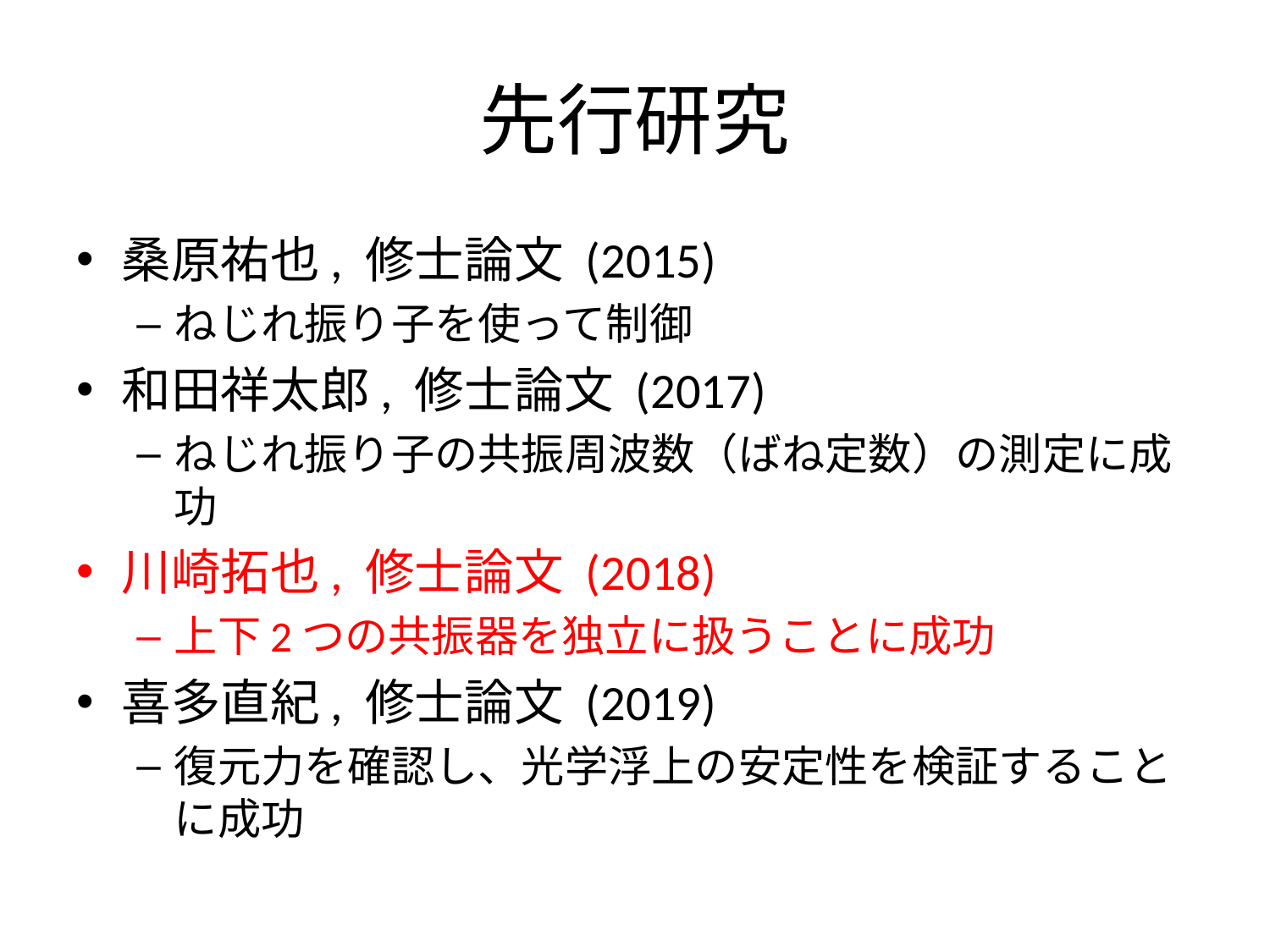

# 先行研究
桑原祐也, 修士論文 (2015)
ねじれ振り子を使って制御
和田祥太郎, 修士論文 (2017)
ねじれ振り子の共振周波数（ばね定数）の測定に成功
川崎拓也, 修士論文 (2018)
上下2つの共振器を独立に扱うことに成功
喜多直紀, 修士論文 (2019)
復元力を確認し、光学浮上の安定性を検証することに成功